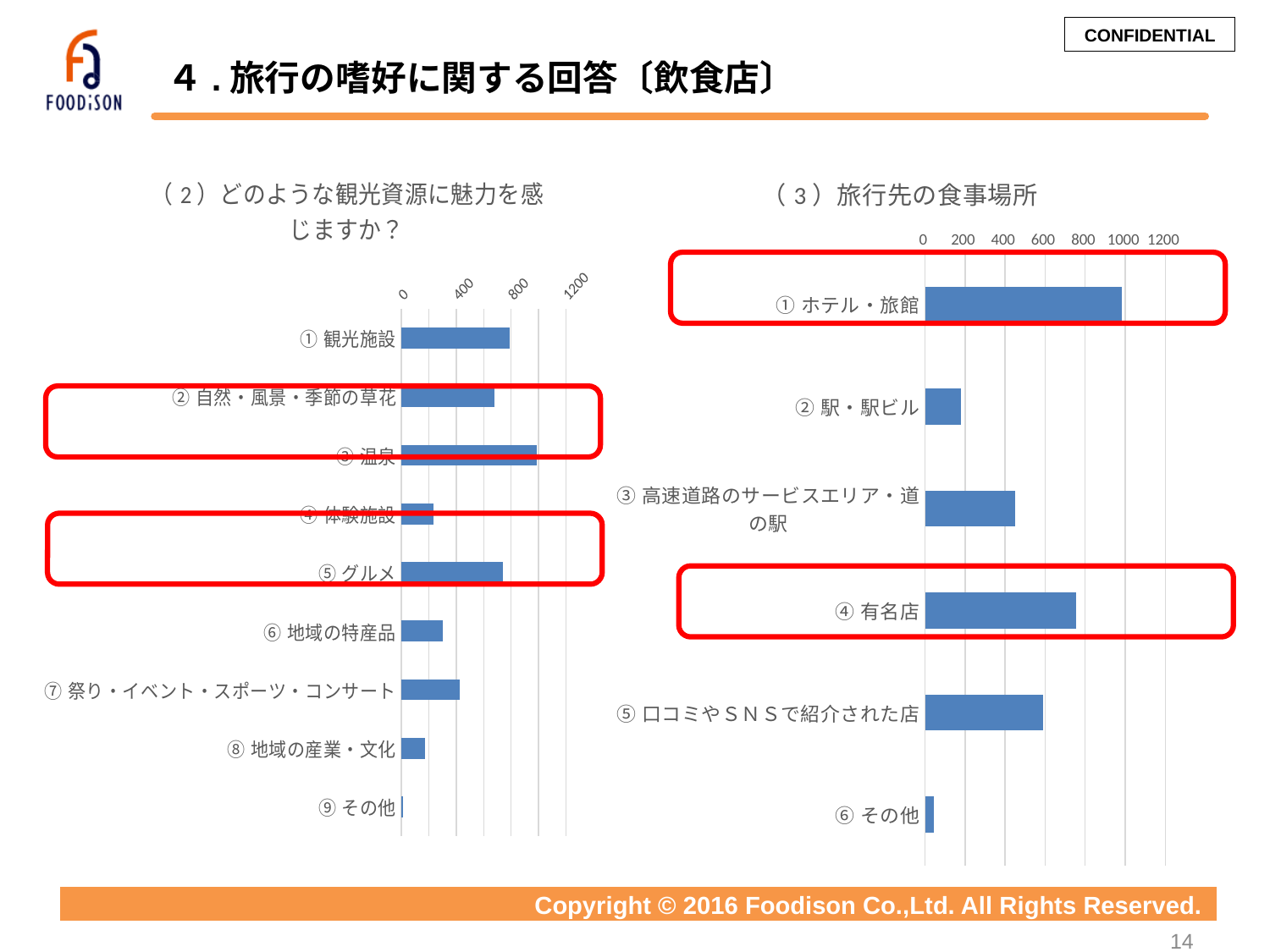

# ４.旅行の嗜好に関する回答〔飲食店〕

### Chart: （2）どのような観光資源に魅力を感じますか？

| Category |  |
|---|---|
| ①観光施設 | 787.0 |
| ②自然・風景・季節の草花 | 679.0 |
| ③温泉 | 985.0 |
| ④体験施設 | 235.0 |
| ⑤グルメ | 737.0 |
| ⑥地域の特産品 | 302.0 |
| ⑦祭り・イベント・スポーツ・コンサート | 423.0 |
| ⑧地域の産業・文化 | 172.0 |
| ⑨その他 | 11.0 |

### Chart: （3）旅行先の食事場所

| Category |  |
|---|---|
| ①ホテル・旅館 | 984.0 |
| ②駅・駅ビル | 181.0 |
| ③高速道路のサービスエリア・道の駅 | 451.0 |
| ④有名店 | 756.0 |
| ⑤口コミやＳＮＳで紹介された店 | 588.0 |
| ⑥その他 | 45.0 |

14